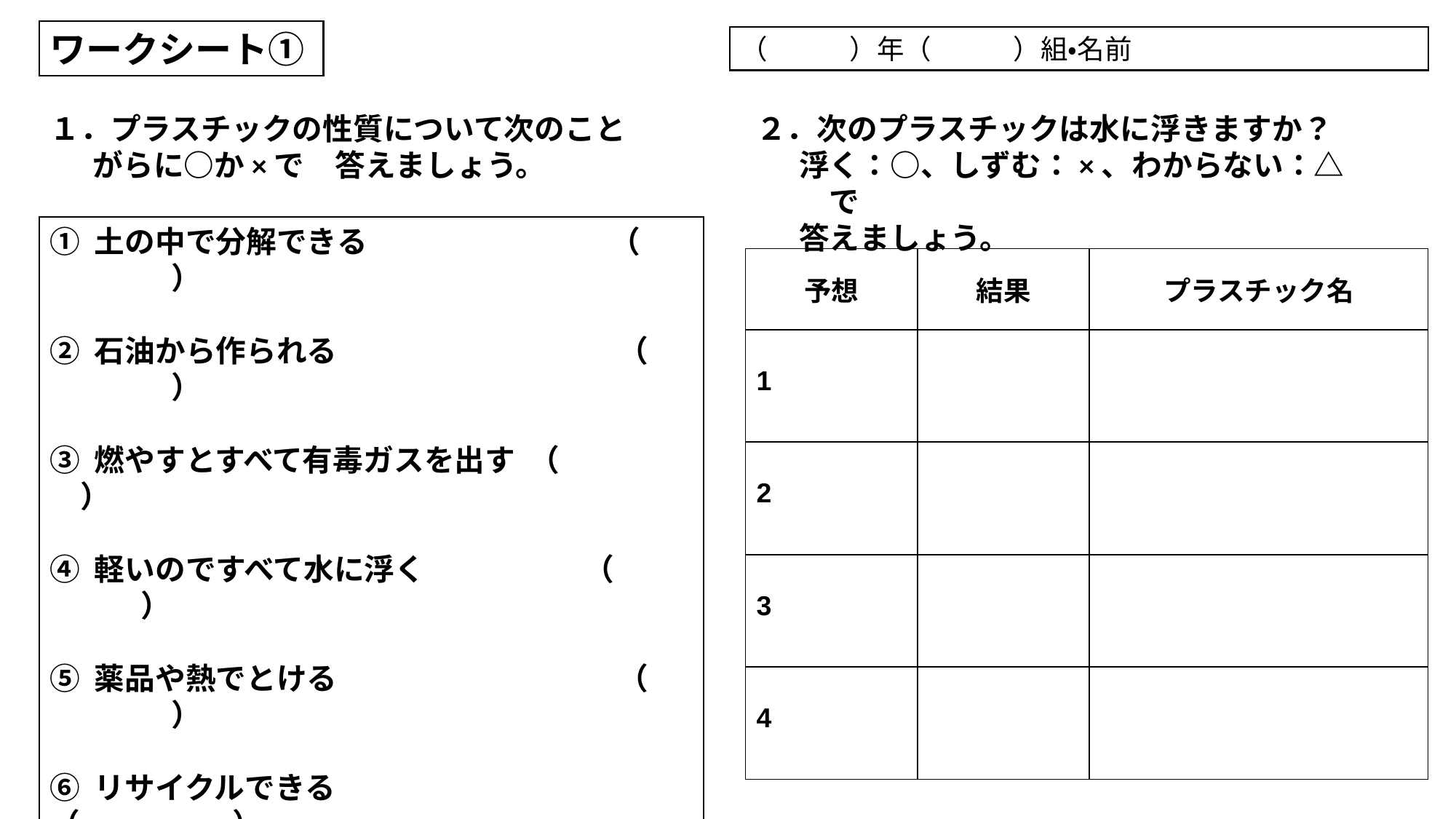

ワークシート①
（　　　）年（　　　）組・名前
１．プラスチックの性質について次のことがらに○か×で　答えましょう。
２．次のプラスチックは水に浮きますか？
浮く：○、しずむ：×、わからない：△　で
答えましょう。
① 土の中で分解できる　　　　　　　　（　　　　　）

② 石油から作られる　　　　　　　　　 （　　　　　）

③ 燃やすとすべて有毒ガスを出す  （　　　　　）

④ 軽いのですべて水に浮く　　　　　 （　　　　　）

⑤ 薬品や熱でとける　　　　　　　　　 （　　　　　）

⑥ リサイクルできる　　　　　　　　　　 （　　　　　）

⑦ 成型しやすく価格が安い　　　　　 （　　　　　）

⑧ 車体などになる丈夫なものがある（　　　　　）
| 予想 | 結果 | プラスチック名 |
| --- | --- | --- |
| 1 |  |  |
| 2 |  |  |
| 3 |  |  |
| 4 |  |  |